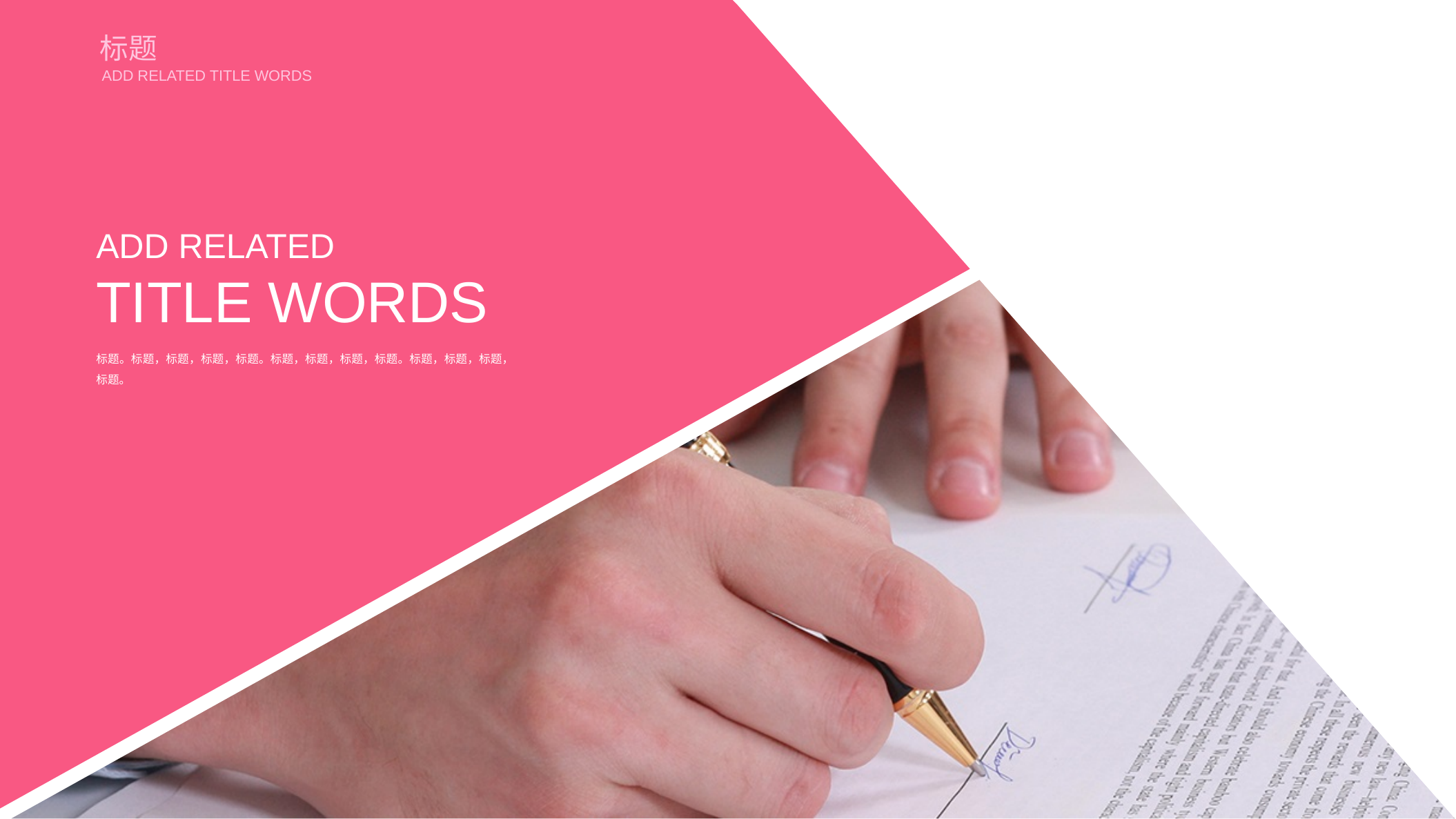

标题
ADD RELATED TITLE WORDS
ADD RELATED
TITLE WORDS

标题。标题，标题，标题，标题。标题，标题，标题，标题。标题，标题，标题，标题。